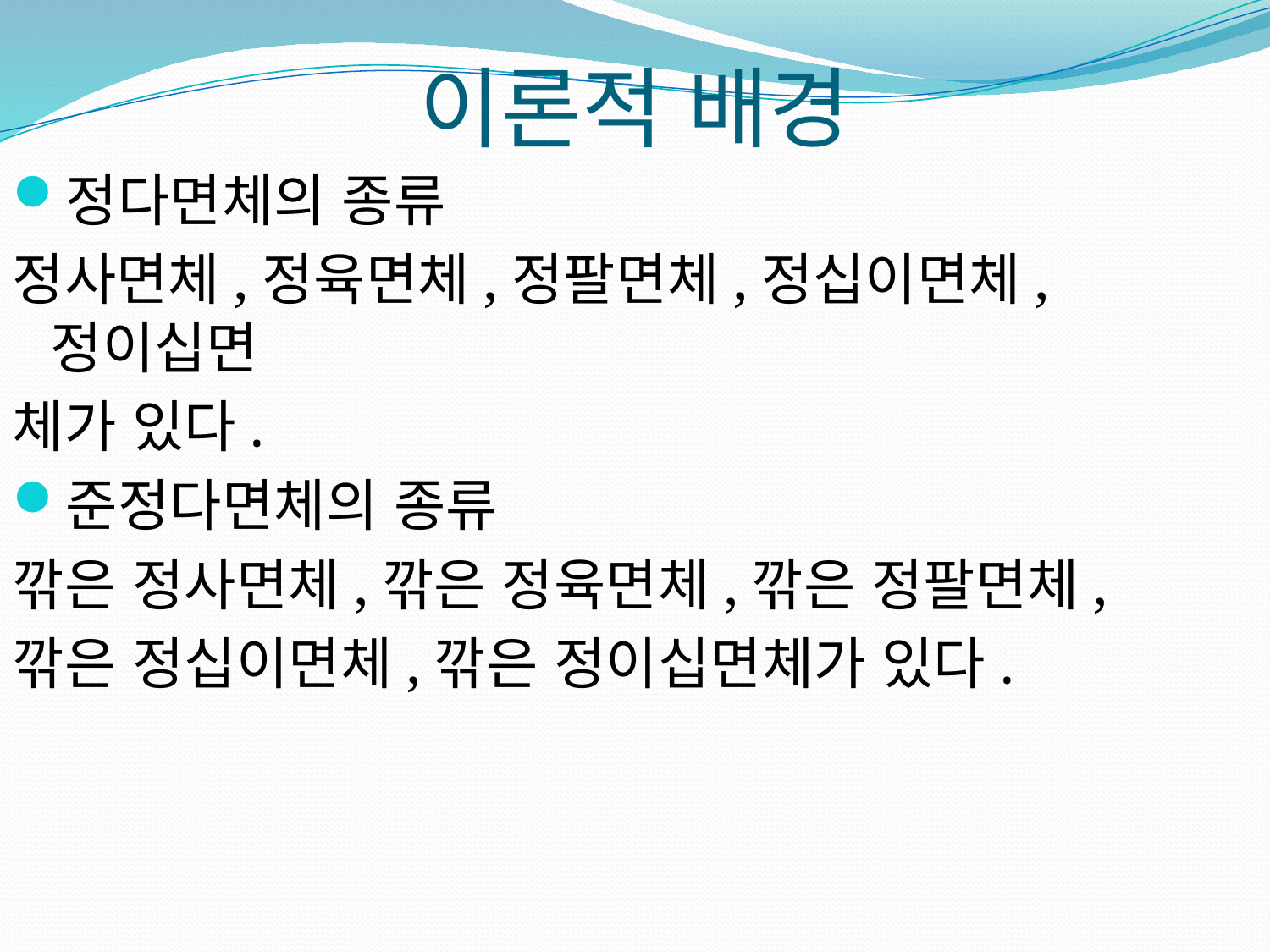

# 이론적 배경
정다면체의 종류
정사면체,정육면체,정팔면체,정십이면체,정이십면
체가 있다.
준정다면체의 종류
깎은 정사면체,깎은 정육면체,깎은 정팔면체,
깎은 정십이면체,깎은 정이십면체가 있다.